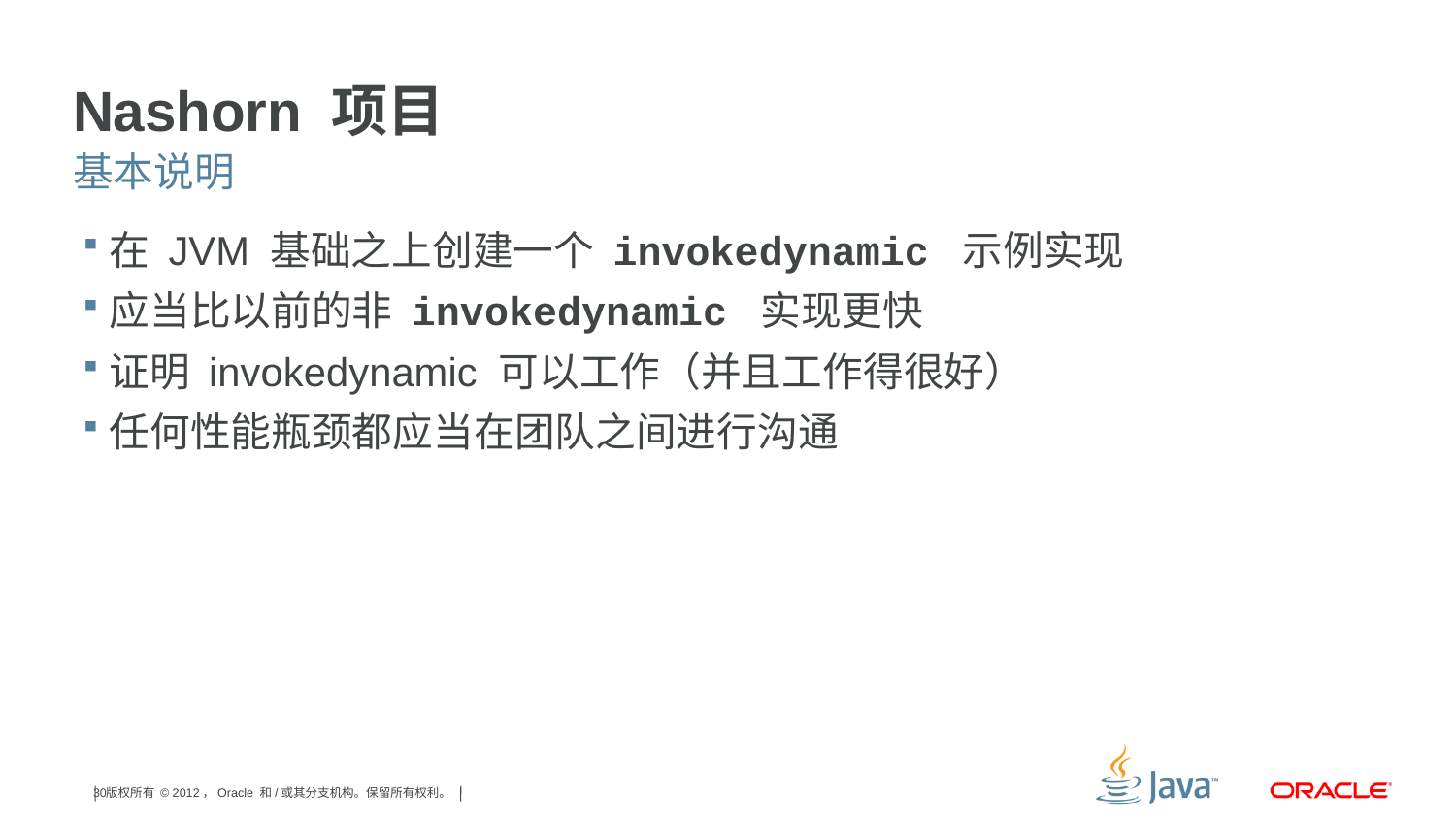

# Nashorn 项目
基本说明
在 JVM 基础之上创建一个 invokedynamic 示例实现
应当比以前的非 invokedynamic 实现更快
证明 invokedynamic 可以工作（并且工作得很好）
任何性能瓶颈都应当在团队之间进行沟通